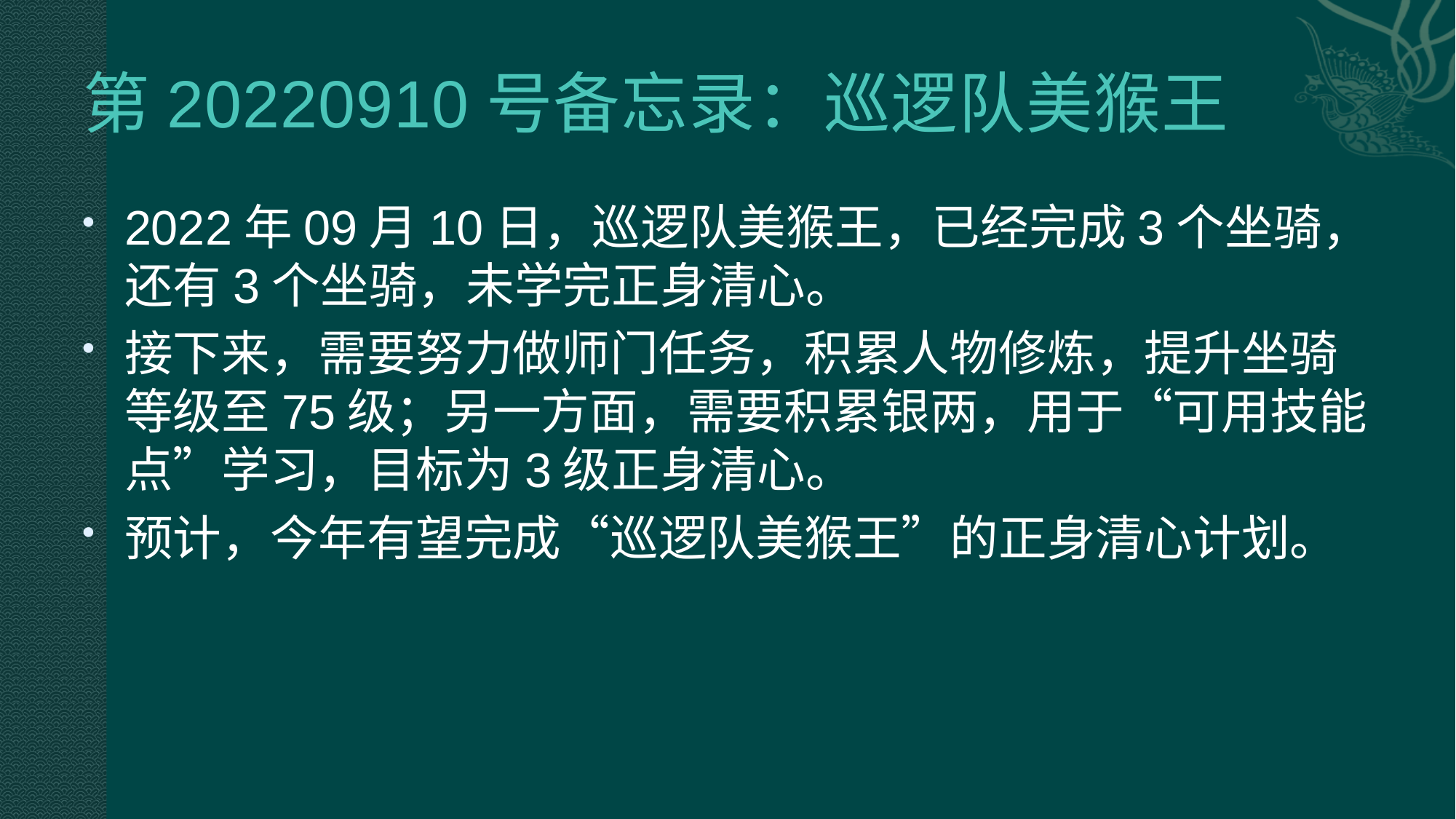

# 第20220910号备忘录：巡逻队美猴王
2022年09月10日，巡逻队美猴王，已经完成3个坐骑，还有3个坐骑，未学完正身清心。
接下来，需要努力做师门任务，积累人物修炼，提升坐骑等级至75级；另一方面，需要积累银两，用于“可用技能点”学习，目标为3级正身清心。
预计，今年有望完成“巡逻队美猴王”的正身清心计划。